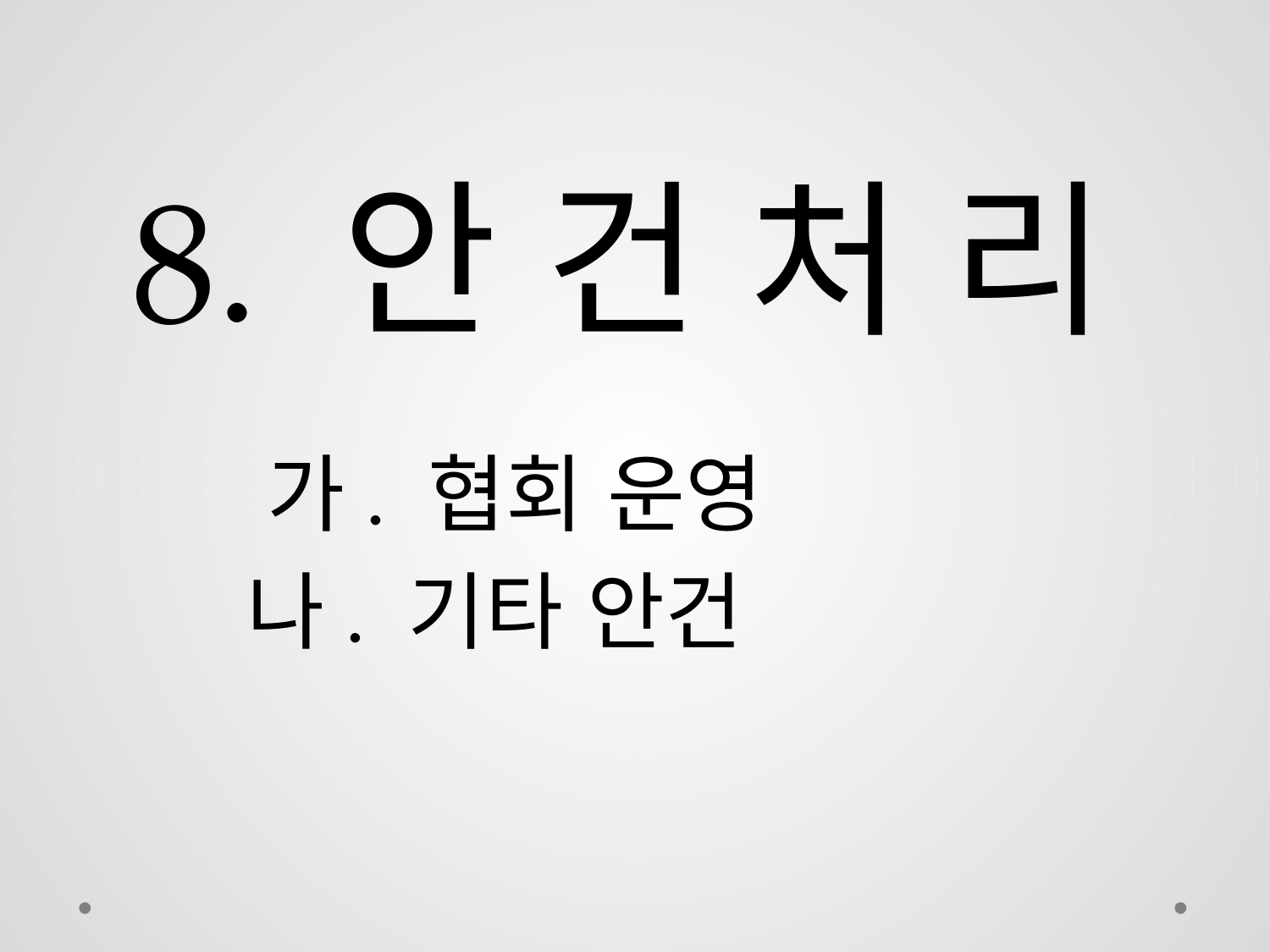

8. 안 건 처 리
  가. 협회 운영
    나. 기타 안건